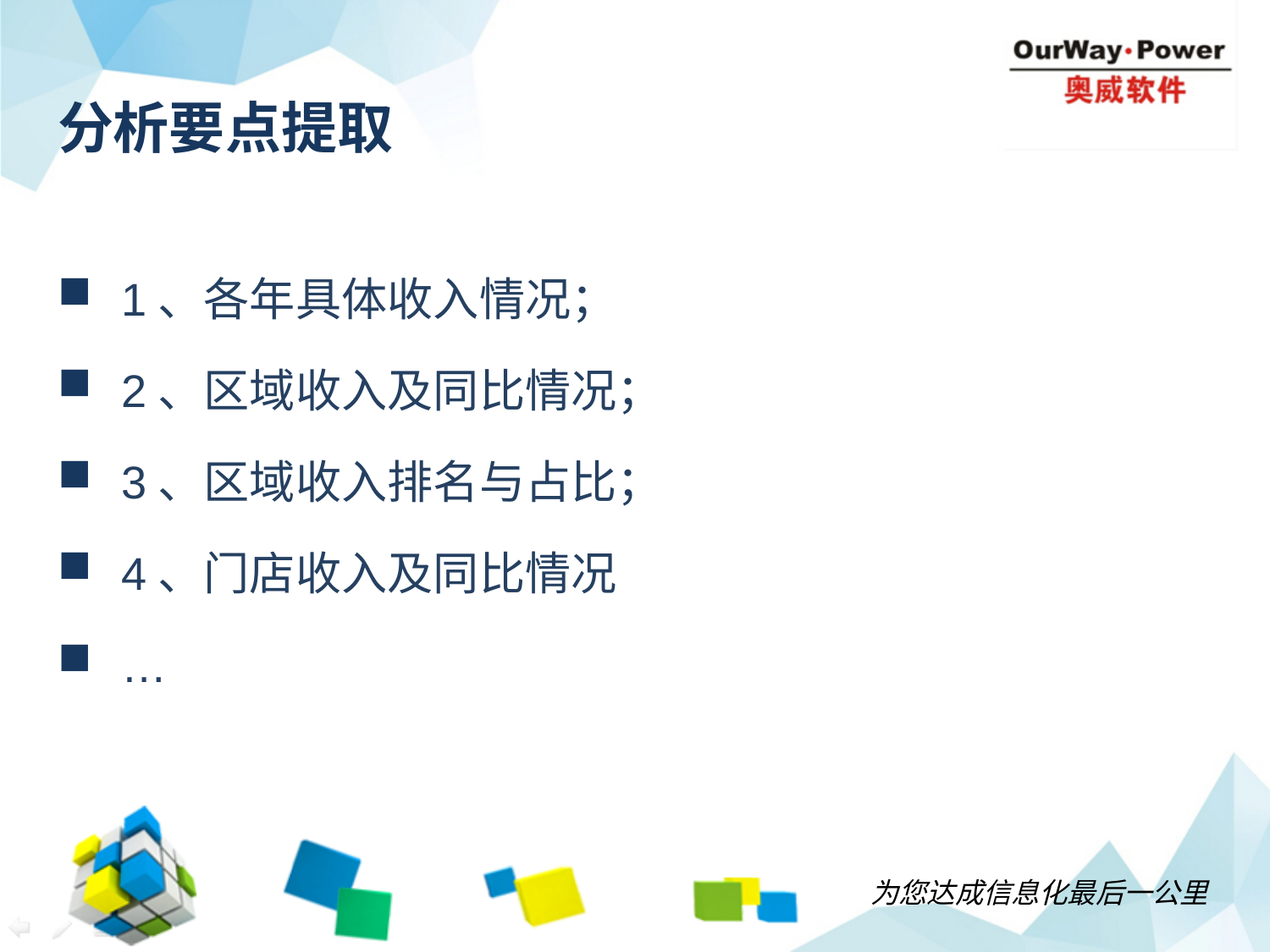

# 分析要点提取
1、各年具体收入情况；
2、区域收入及同比情况；
3、区域收入排名与占比；
4、门店收入及同比情况
…